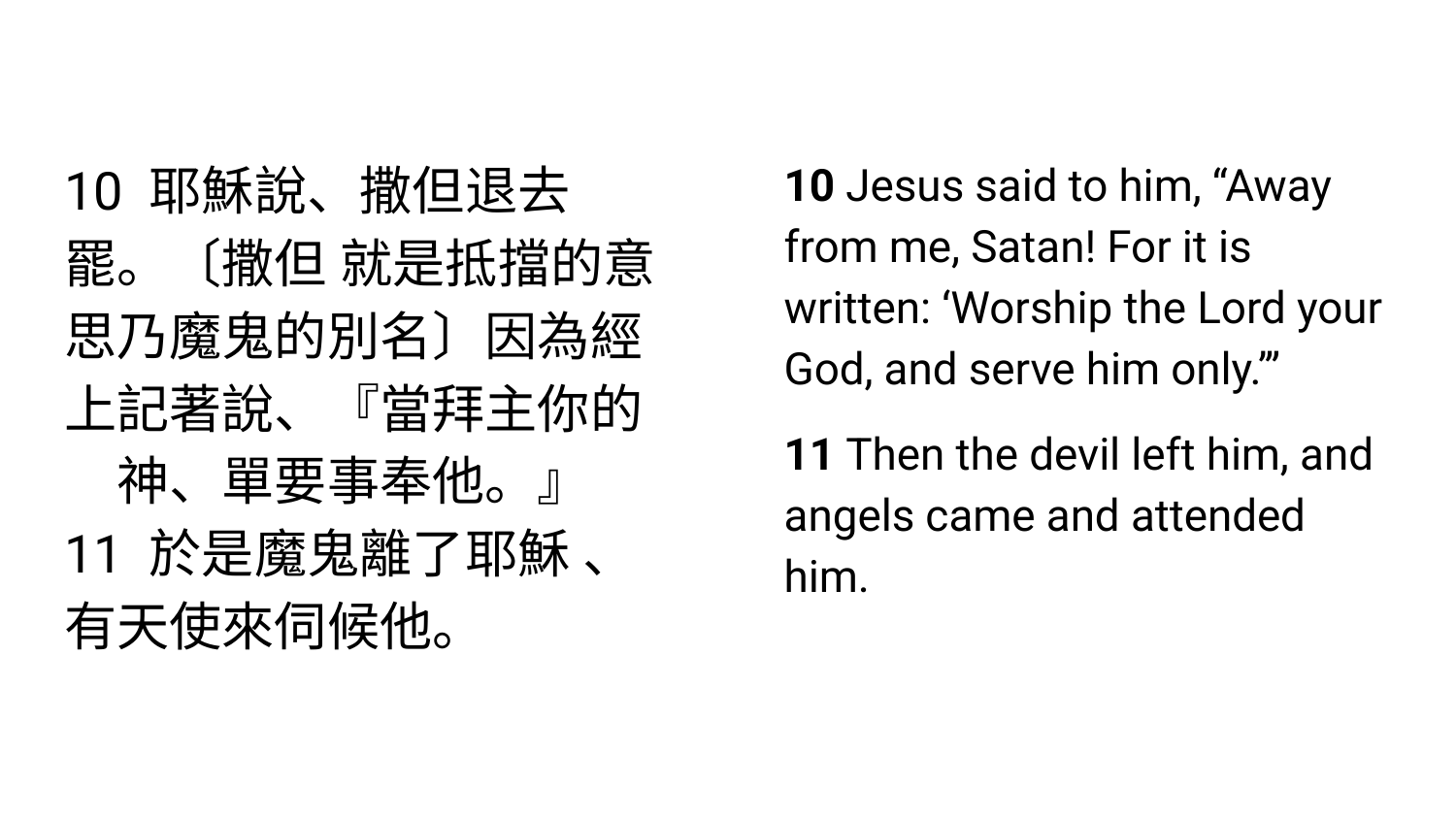

#
10 耶穌說、撒但退去罷。〔撒但 就是抵擋的意思乃魔鬼的別名〕因為經上記著說、『當拜主你的　神、單要事奉他。』
11 於是魔鬼離了耶穌 、有天使來伺候他。
10 Jesus said to him, “Away from me, Satan! For it is written: ‘Worship the Lord your God, and serve him only.’”
11 Then the devil left him, and angels came and attended him.